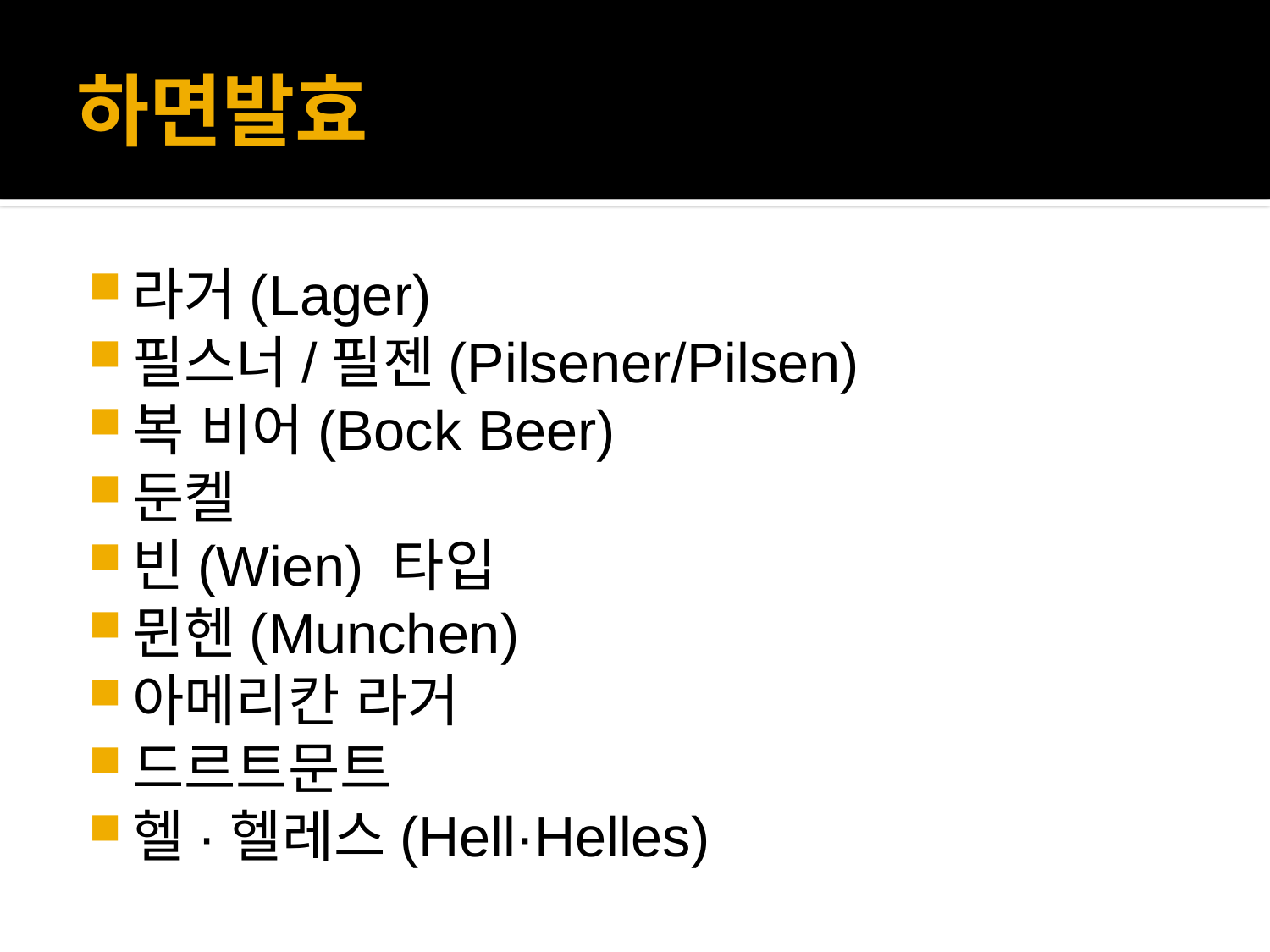

# 하면발효
라거(Lager)
필스너/필젠(Pilsener/Pilsen)
복 비어(Bock Beer)
둔켈
빈(Wien) 타입
뮌헨(Munchen)
아메리칸 라거
드르트문트
헬·헬레스(Hell·Helles)